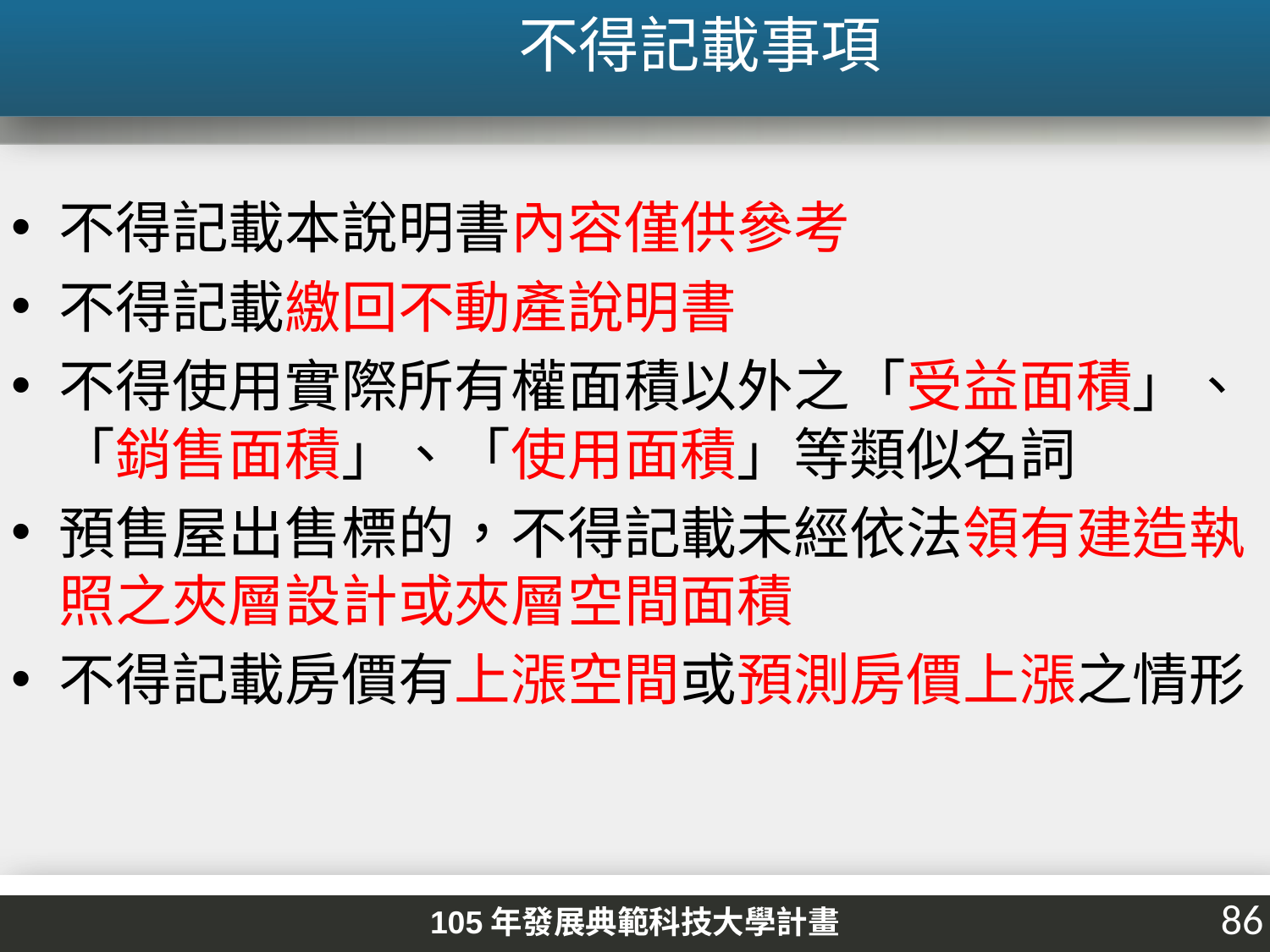

# 不得記載事項
不得記載本說明書內容僅供參考
不得記載繳回不動產說明書
不得使用實際所有權面積以外之「受益面積」、「銷售面積」、「使用面積」等類似名詞
預售屋出售標的，不得記載未經依法領有建造執照之夾層設計或夾層空間面積
不得記載房價有上漲空間或預測房價上漲之情形